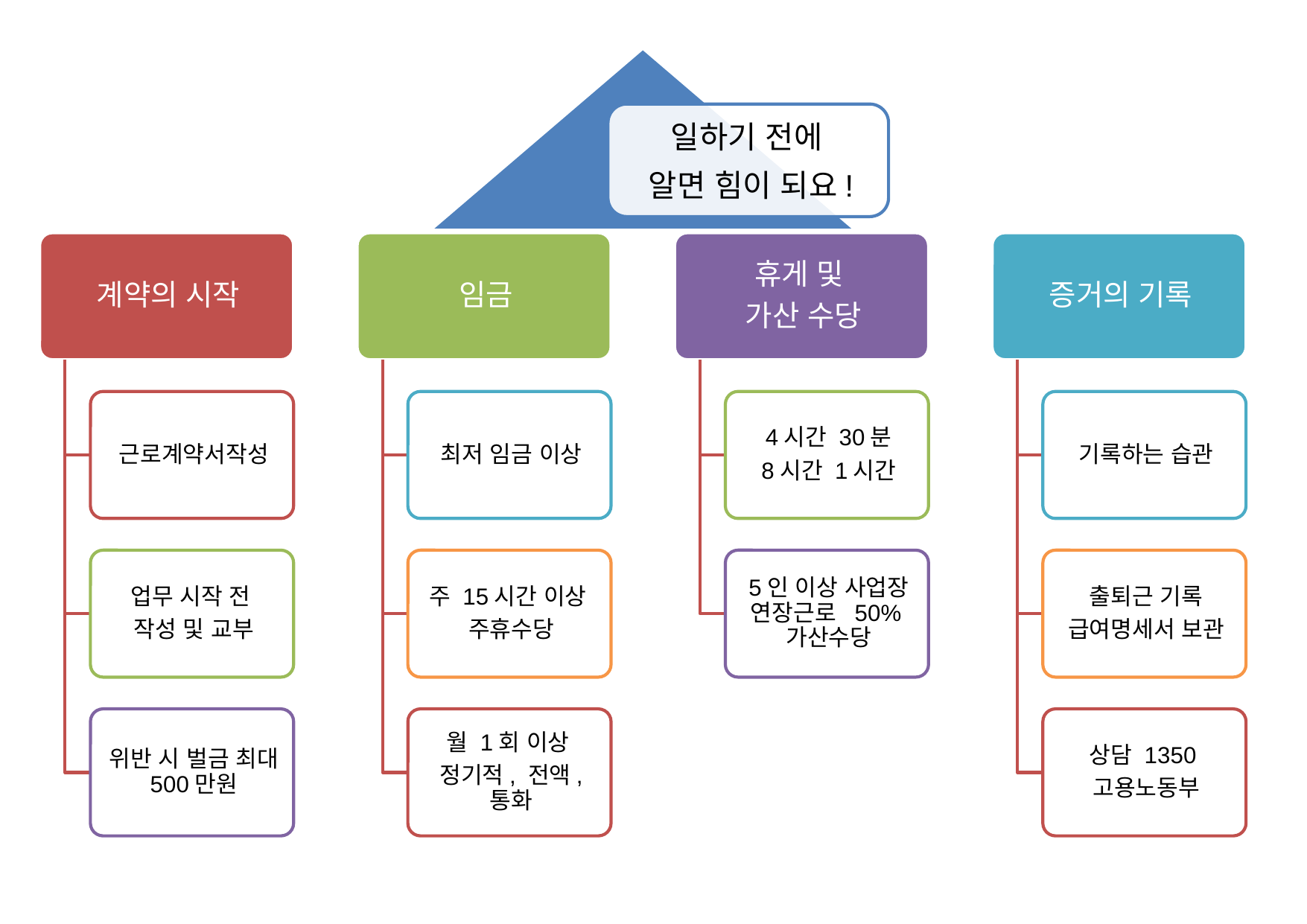

일하기 전에
알면 힘이 되요!
계약의 시작
근로계약서작성
업무 시작 전
작성 및 교부
위반 시 벌금 최대 500만원
임금
최저 임금 이상
주 15시간 이상
주휴수당
월 1회 이상
정기적, 전액, 통화
휴게 및
가산 수당
4시간 30분
8시간 1시간
5인 이상 사업장 연장근로  50%가산수당
증거의 기록
기록하는 습관
출퇴근 기록
급여명세서 보관
상담 1350
고용노동부